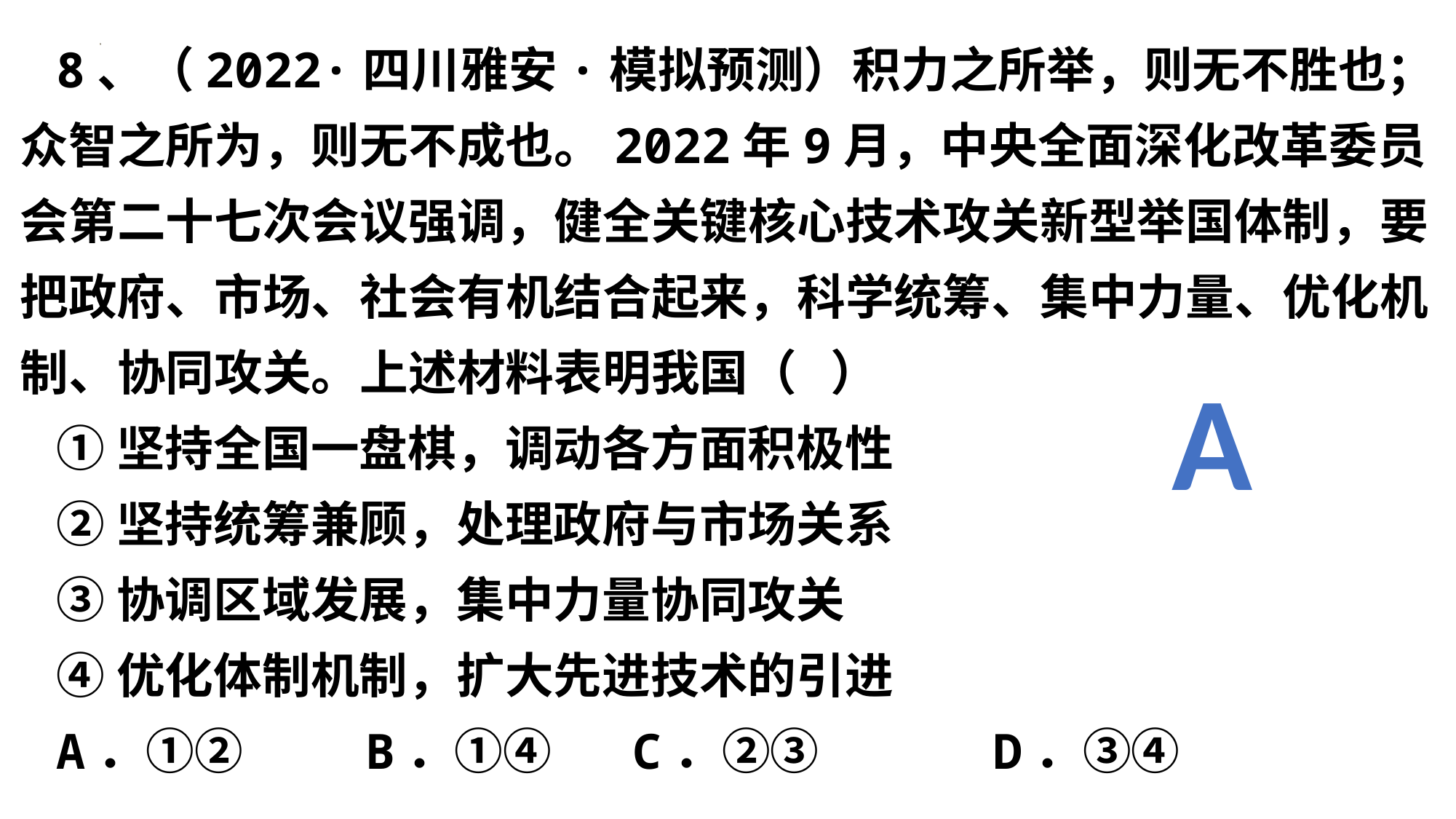

8、（2022·四川雅安·模拟预测）积力之所举，则无不胜也；众智之所为，则无不成也。2022年9月，中央全面深化改革委员会第二十七次会议强调，健全关键核心技术攻关新型举国体制，要把政府、市场、社会有机结合起来，科学统筹、集中力量、优化机制、协同攻关。上述材料表明我国（   ）
①坚持全国一盘棋，调动各方面积极性
②坚持统筹兼顾，处理政府与市场关系
③协调区域发展，集中力量协同攻关
④优化体制机制，扩大先进技术的引进
A．①②          B．①④	     C．②③	        D．③④
A